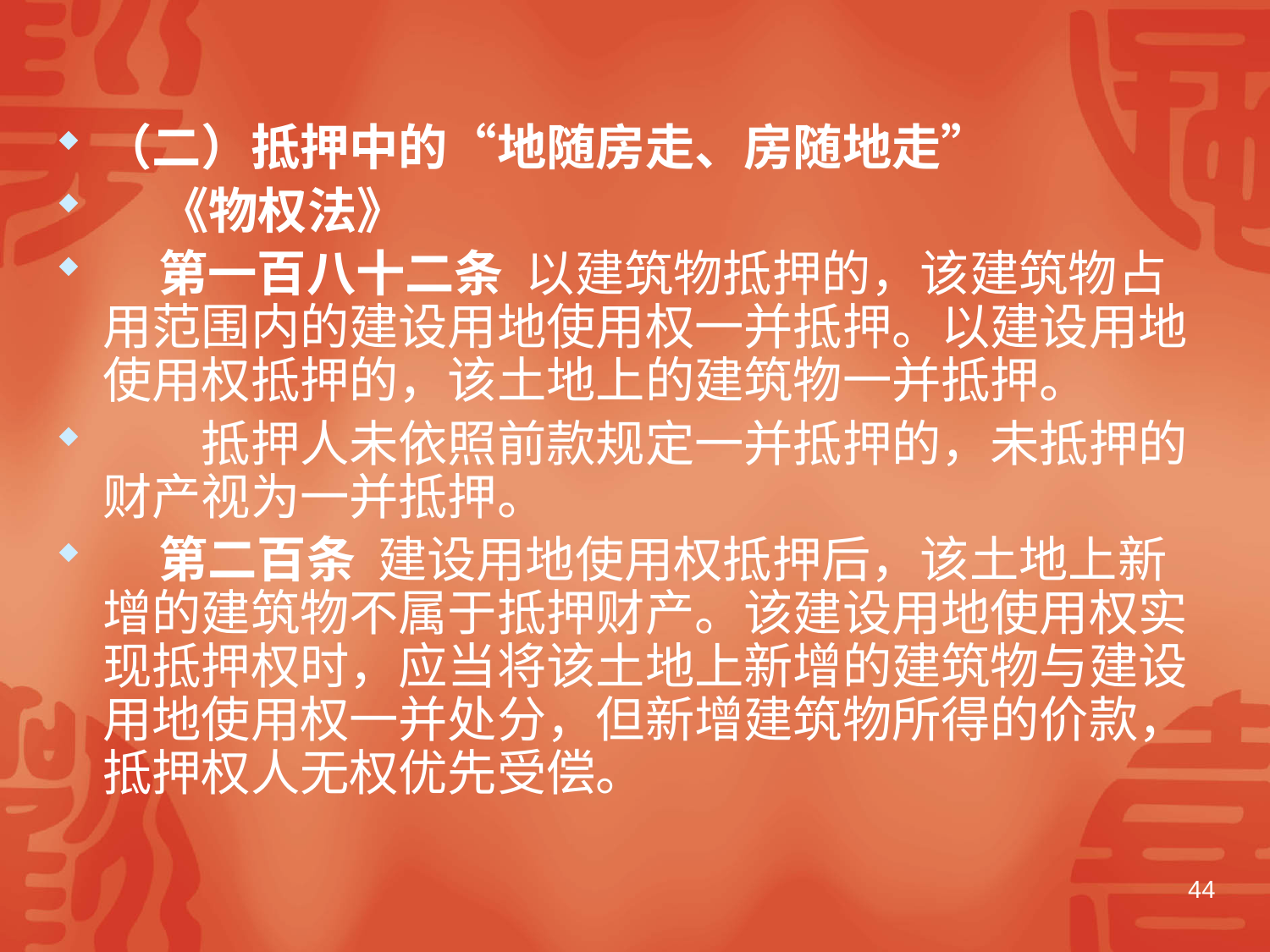

#
（二）抵押中的“地随房走、房随地走”
    《物权法》
    第一百八十二条  以建筑物抵押的，该建筑物占用范围内的建设用地使用权一并抵押。以建设用地使用权抵押的，该土地上的建筑物一并抵押。
　　抵押人未依照前款规定一并抵押的，未抵押的财产视为一并抵押。
    第二百条  建设用地使用权抵押后，该土地上新增的建筑物不属于抵押财产。该建设用地使用权实现抵押权时，应当将该土地上新增的建筑物与建设用地使用权一并处分，但新增建筑物所得的价款，抵押权人无权优先受偿。
44